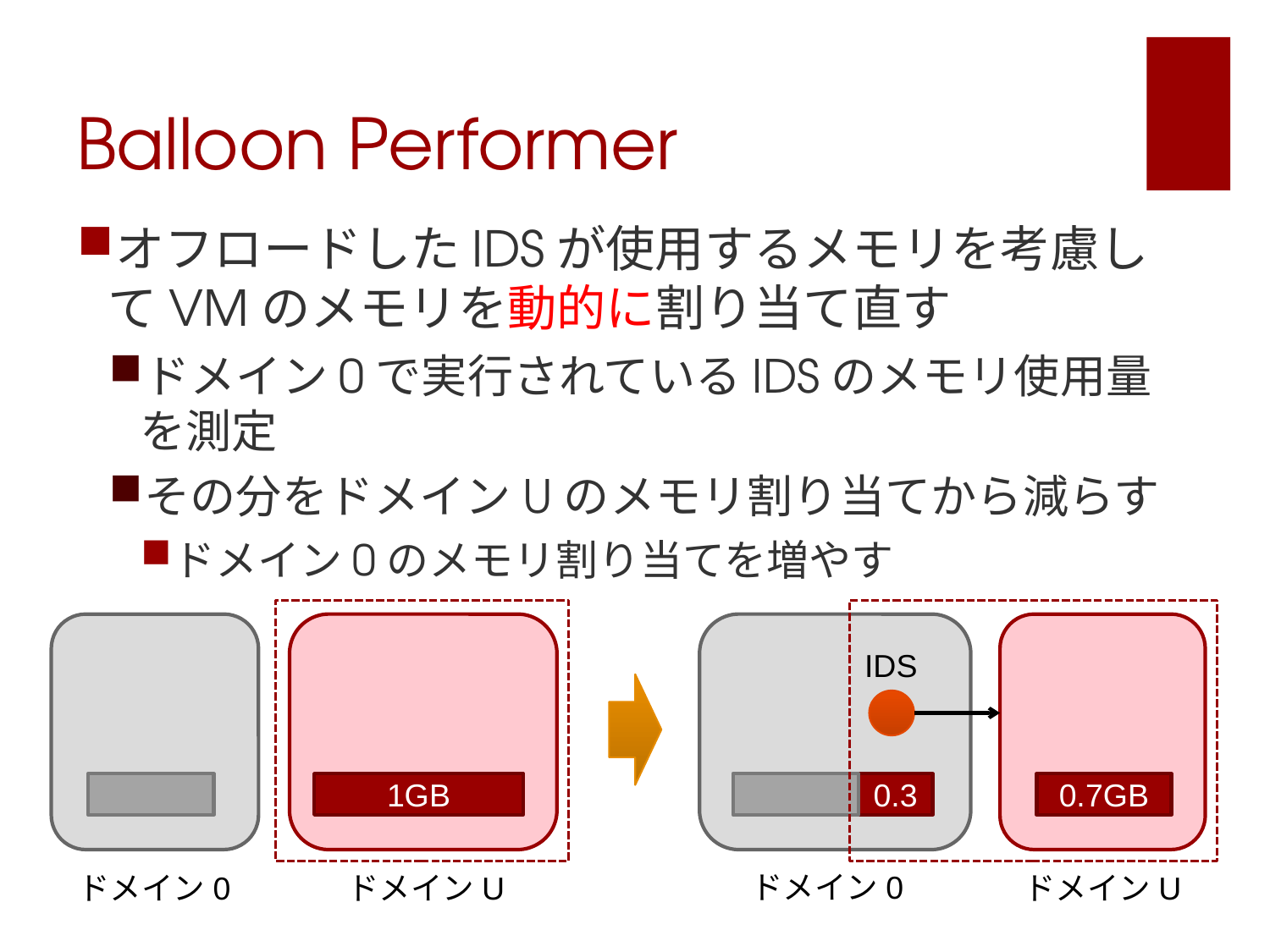

# Balloon Performer
オフロードしたIDSが使用するメモリを考慮してVMのメモリを動的に割り当て直す
ドメイン0で実行されているIDSのメモリ使用量を測定
その分をドメインUのメモリ割り当てから減らす
ドメイン0のメモリ割り当てを増やす

IDS

0.3
0.7GB
ドメイン0
ドメインU

1GB
ドメイン0
ドメインU